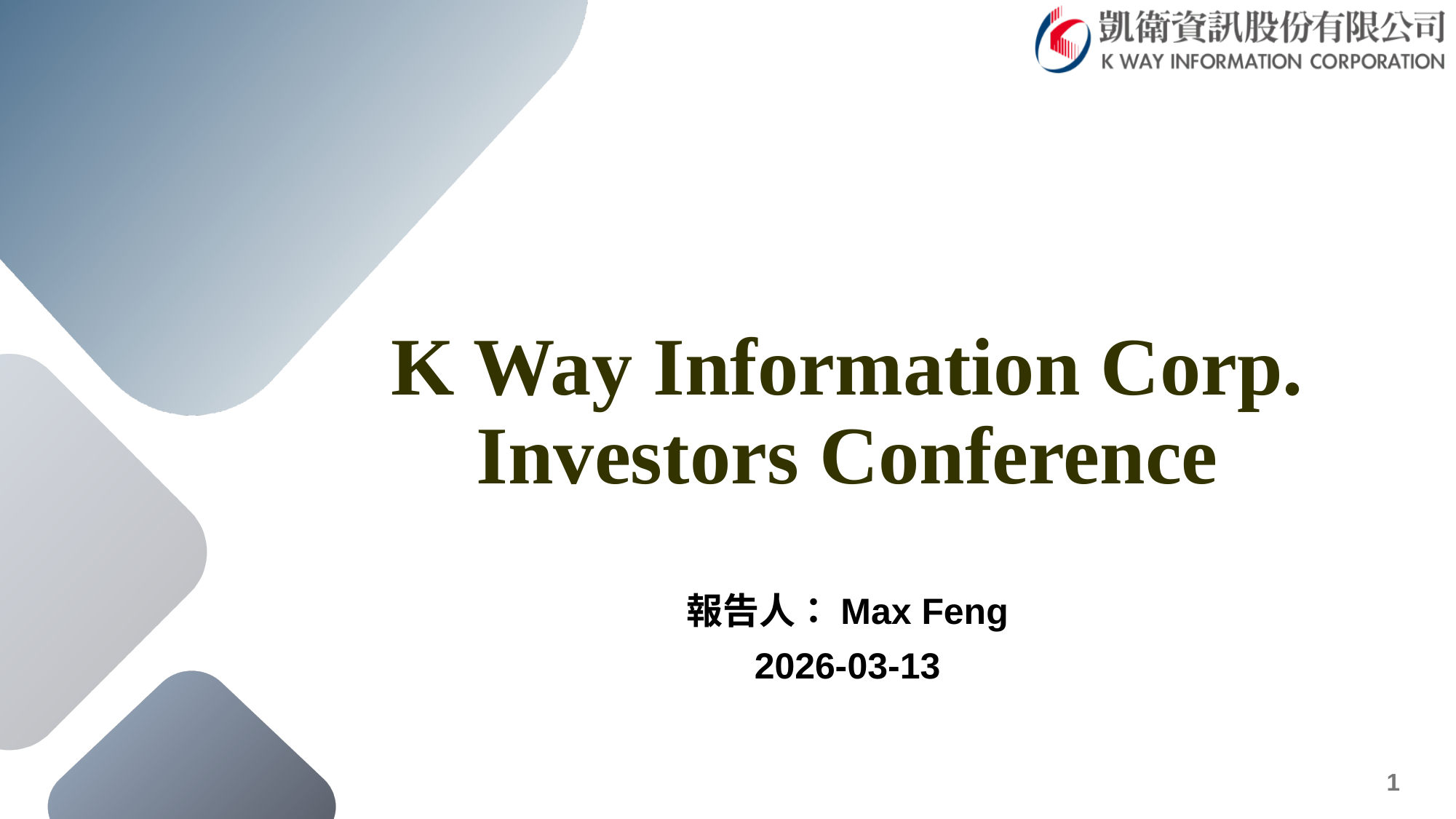

# K Way Information Corp. Investors Conference
報告人：Max Feng
2026-03-13
1